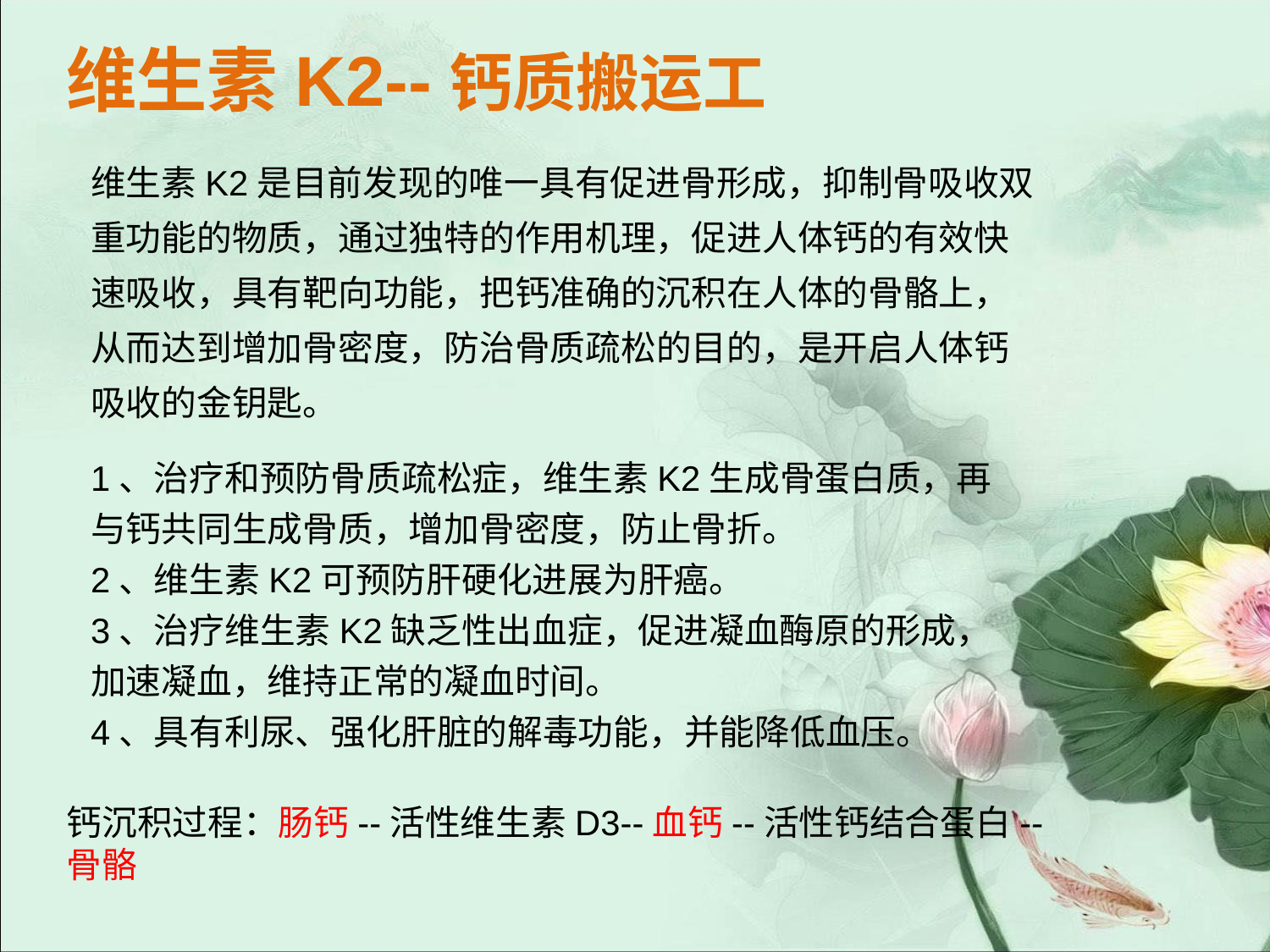

维生素K2--钙质搬运工
维生素K2是目前发现的唯一具有促进骨形成，抑制骨吸收双重功能的物质，通过独特的作用机理，促进人体钙的有效快速吸收，具有靶向功能，把钙准确的沉积在人体的骨骼上，从而达到增加骨密度，防治骨质疏松的目的，是开启人体钙吸收的金钥匙。

#
1、治疗和预防骨质疏松症，维生素K2生成骨蛋白质，再与钙共同生成骨质，增加骨密度，防止骨折。
2、维生素K2可预防肝硬化进展为肝癌。
3、治疗维生素K2缺乏性出血症，促进凝血酶原的形成，加速凝血，维持正常的凝血时间。
4、具有利尿、强化肝脏的解毒功能，并能降低血压。

钙沉积过程：肠钙--活性维生素D3--血钙--活性钙结合蛋白--骨骼